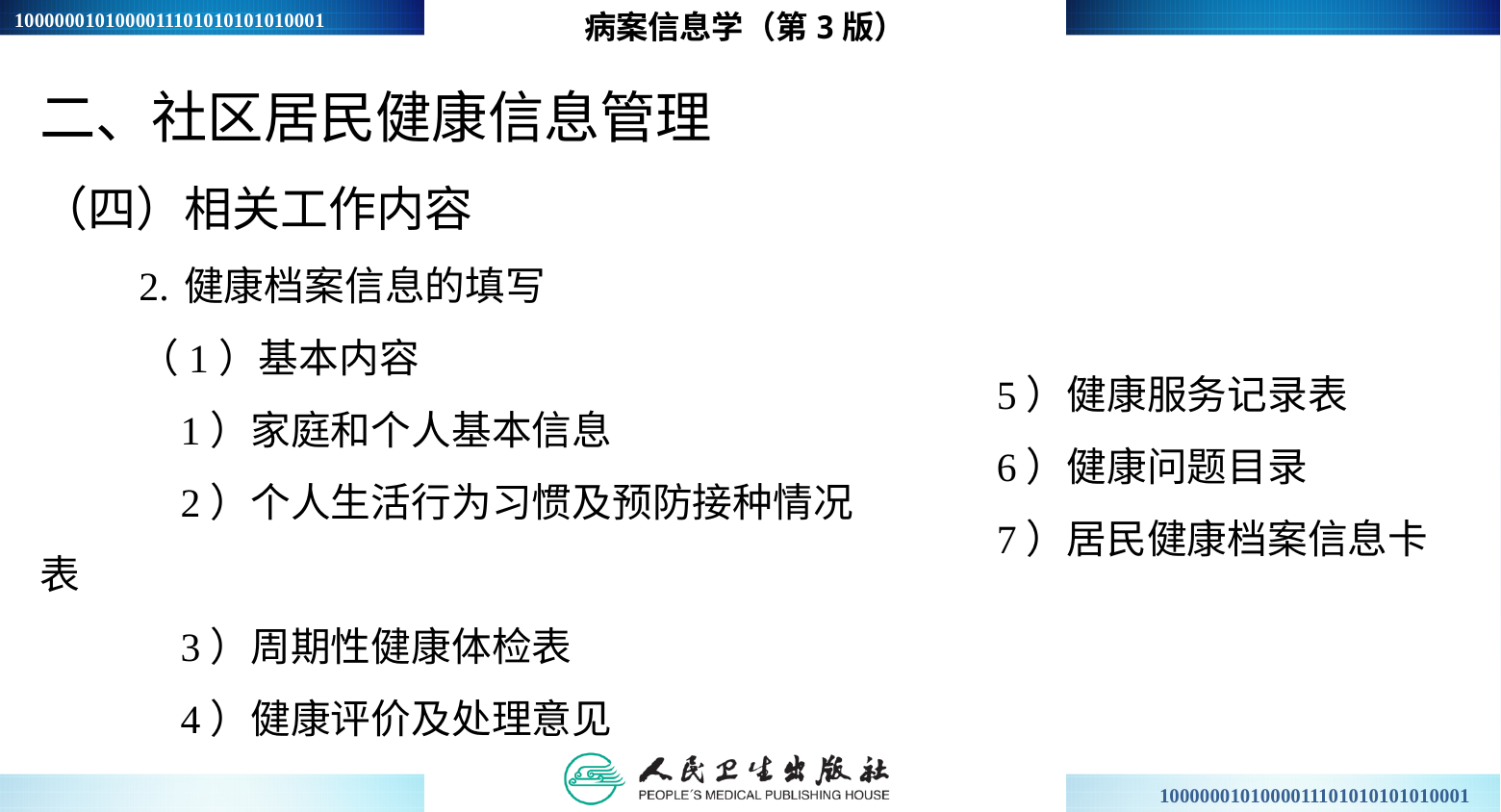

病案信息学（第3版）
二、社区居民健康信息管理
（四）相关工作内容
2.	健康档案信息的填写
（1）基本内容
1）家庭和个人基本信息
2）个人生活行为习惯及预防接种情况表
3）周期性健康体检表
4）健康评价及处理意见

5）健康服务记录表
6）健康问题目录
7）居民健康档案信息卡